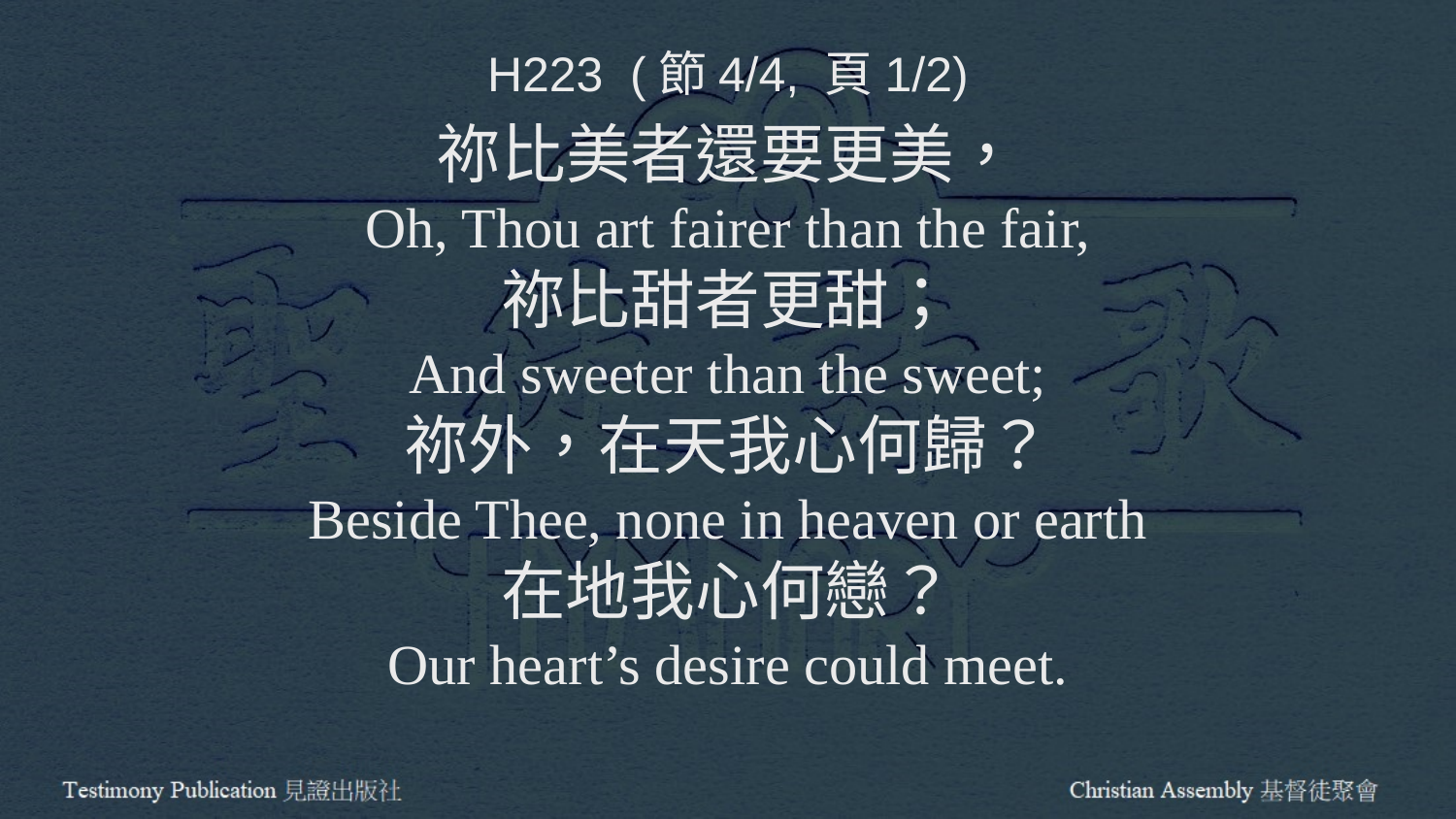

H223  (節4/4, 頁1/2)
祢比美者還要更美，
Oh, Thou art fairer than the fair,
祢比甜者更甜；
And sweeter than the sweet;
祢外，在天我心何歸？
Beside Thee, none in heaven or earth
在地我心何戀？
Our heart’s desire could meet.